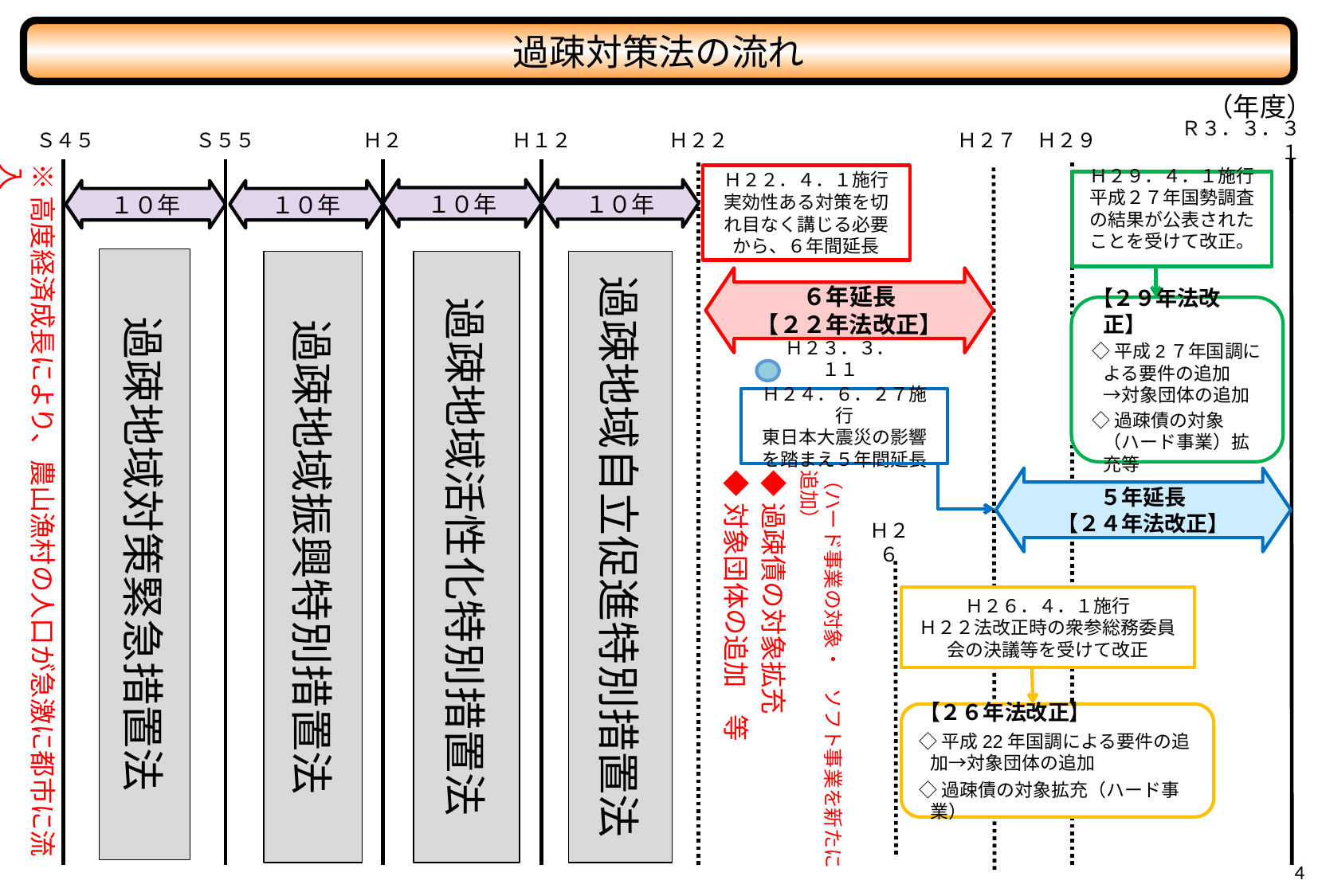

過疎対策法の流れ
（年度）
Ｓ４５
Ｓ５５
Ｈ２
Ｈ１２
Ｈ２２
Ｈ２７
Ｈ２９
Ｒ３．３．３１
※高度経済成長により、農山漁村の人口が急激に都市に流入
Ｈ２２．４．１施行
実効性ある対策を切れ目なく講じる必要から、６年間延長
Ｈ２９．４．１施行
平成２７年国勢調査の結果が公表されたことを受けて改正。
１０年
１０年
１０年
１０年
過疎地域対策緊急措置法
過疎地域振興特別措置法
過疎地域活性化特別措置法
過疎地域自立促進特別措置法
６年延長
【２２年法改正】
【２９年法改正】
◇平成2７年国調に
よる要件の追加
→対象団体の追加
◇過疎債の対象
（ハード事業）拡充等
Ｈ２３．３．１１
東日本大震災

Ｈ２４．６．２７施行
東日本大震災の影響を踏まえ５年間延長
◆過疎債の対象拡充
（ハード事業の対象・　ソフト事業を新たに追加）
◆対象団体の追加　等
５年延長
【２４年法改正】
Ｈ２６
Ｈ２６．４．１施行
Ｈ２２法改正時の衆参総務委員会の決議等を受けて改正
【２６年法改正】
◇平成22年国調による要件の追加→対象団体の追加
◇過疎債の対象拡充（ハード事業）
4